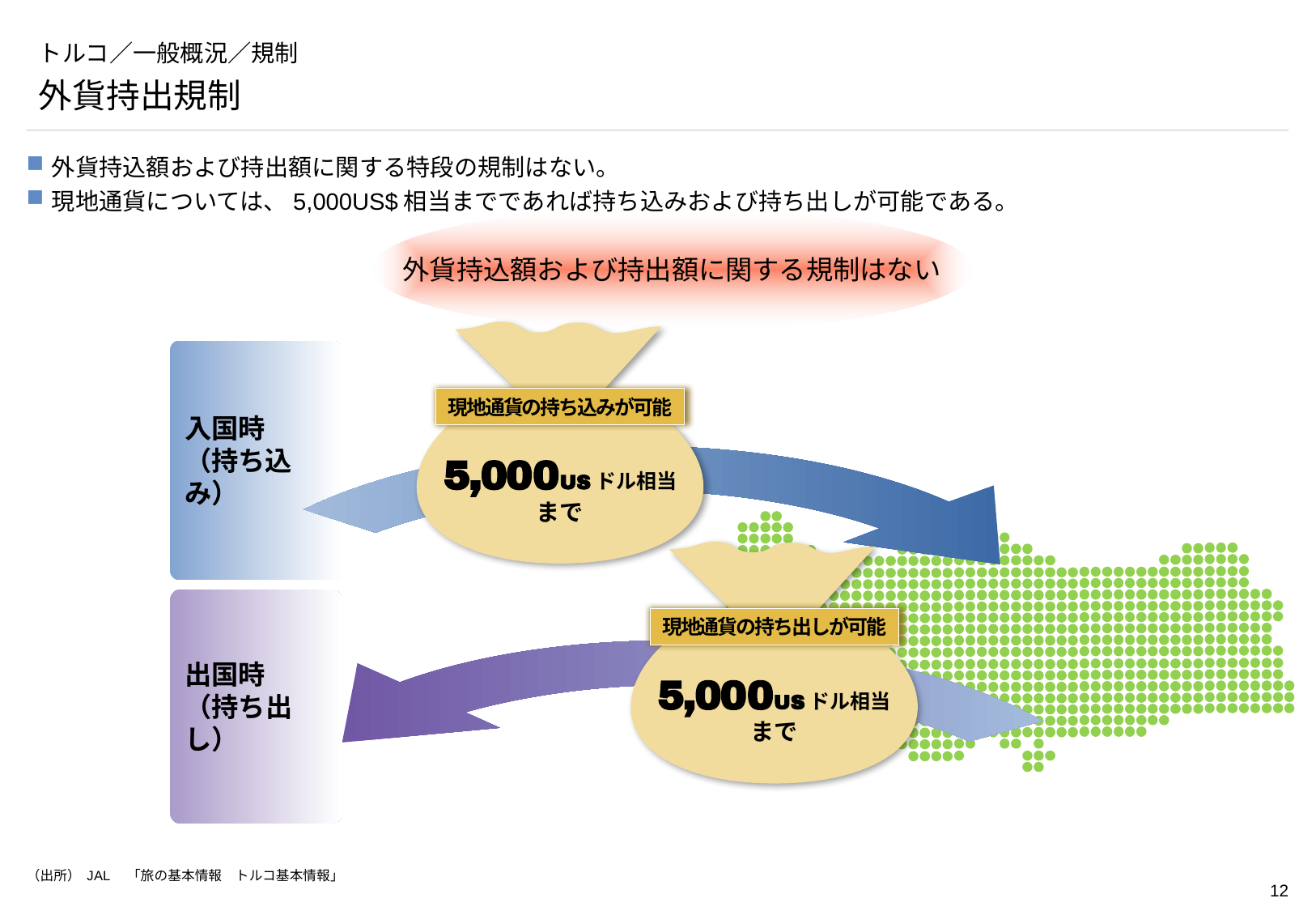

# トルコ／一般概況／規制
外貨持出規制
外貨持込額および持出額に関する特段の規制はない。
現地通貨については、5,000US$相当までであれば持ち込みおよび持ち出しが可能である。

外貨持込額および持出額に関する規制はない

現地通貨の持ち込みが可能
5,000USドル相当
まで
入国時
（持ち込み）

現地通貨の持ち出しが可能
5,000USドル相当
まで
出国時
（持ち出し）

（出所） JAL　「旅の基本情報　トルコ基本情報」